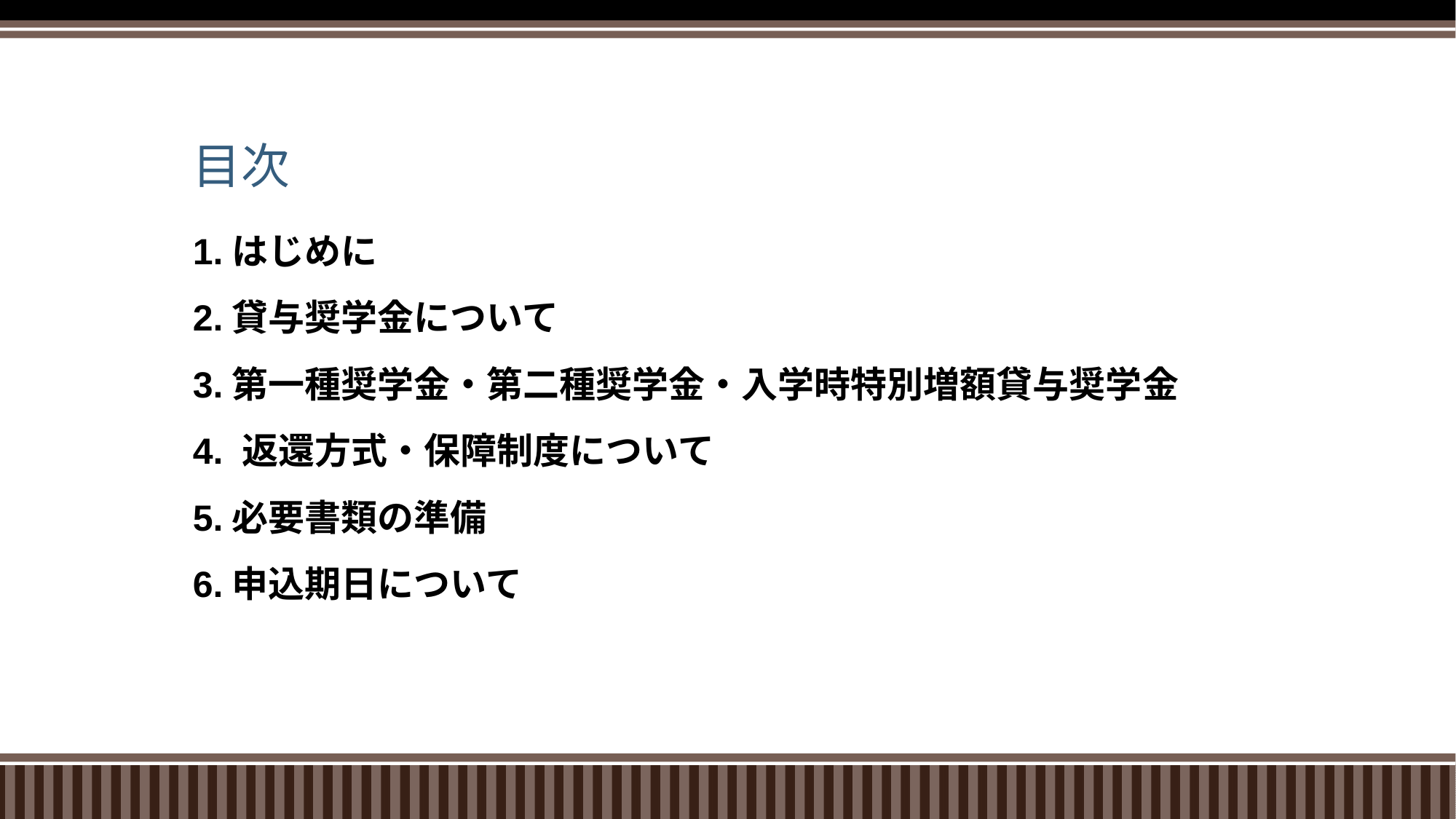

# 目次
1.はじめに
2.貸与奨学金について
3.第一種奨学金・第二種奨学金・入学時特別増額貸与奨学金
4. 返還方式・保障制度について
5.必要書類の準備
6.申込期日について